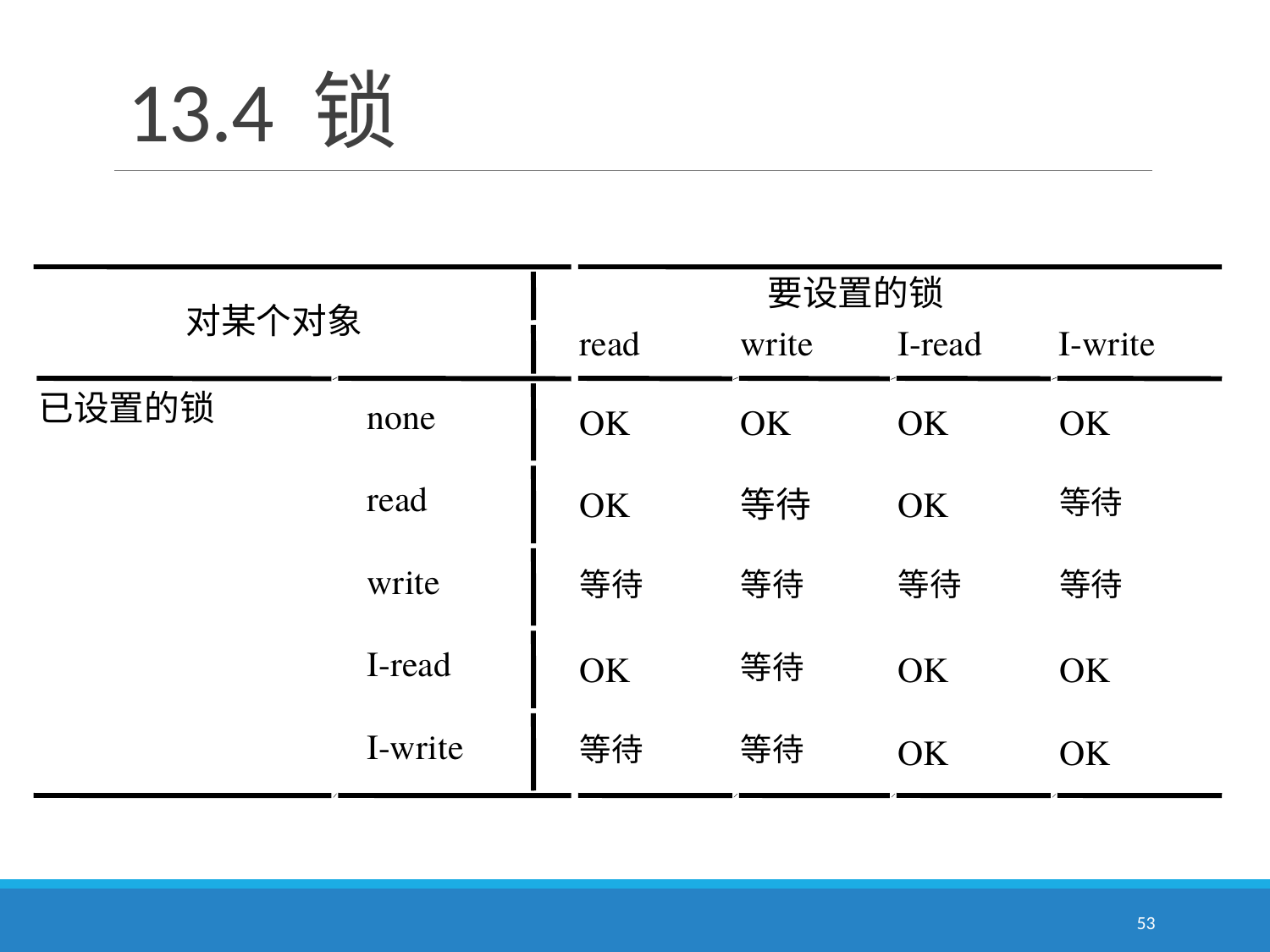

# 13.4 锁

要设置的锁

对某个对象
read
write
I-read
I-write

已设置的锁
none
OK
OK
OK
OK

read
OK
等待
OK
等待

write
等待
等待
等待
等待

I-read
OK
等待
OK
OK

I-write
等待
等待
OK
OK

53